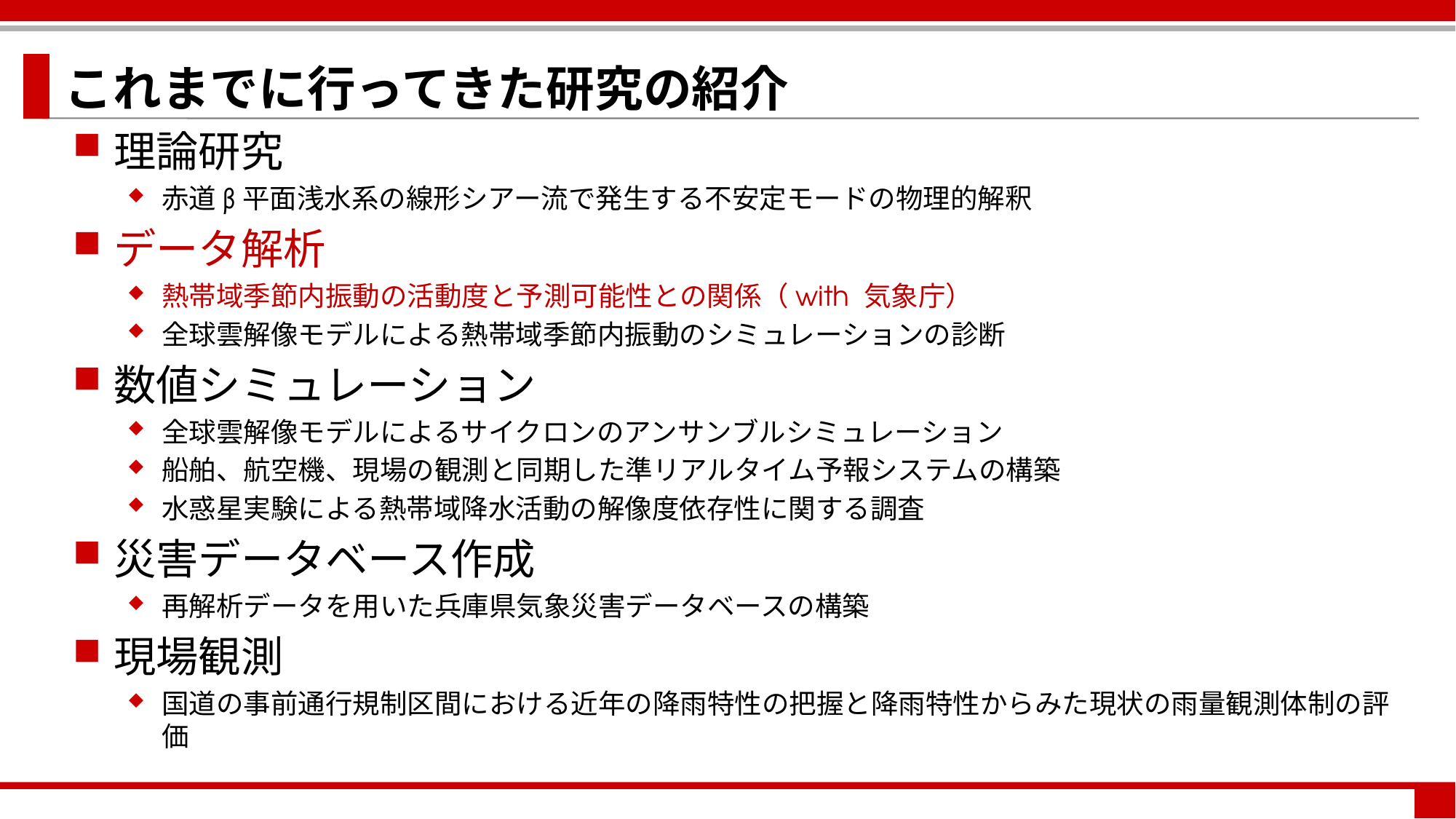

# これまでに行ってきた研究の紹介
理論研究
赤道β平面浅水系の線形シアー流で発生する不安定モードの物理的解釈
データ解析
熱帯域季節内振動の活動度と予測可能性との関係（with 気象庁）
全球雲解像モデルによる熱帯域季節内振動のシミュレーションの診断
数値シミュレーション
全球雲解像モデルによるサイクロンのアンサンブルシミュレーション
船舶、航空機、現場の観測と同期した準リアルタイム予報システムの構築
水惑星実験による熱帯域降水活動の解像度依存性に関する調査
災害データベース作成
再解析データを用いた兵庫県気象災害データベースの構築
現場観測
国道の事前通行規制区間における近年の降雨特性の把握と降雨特性からみた現状の雨量観測体制の評価